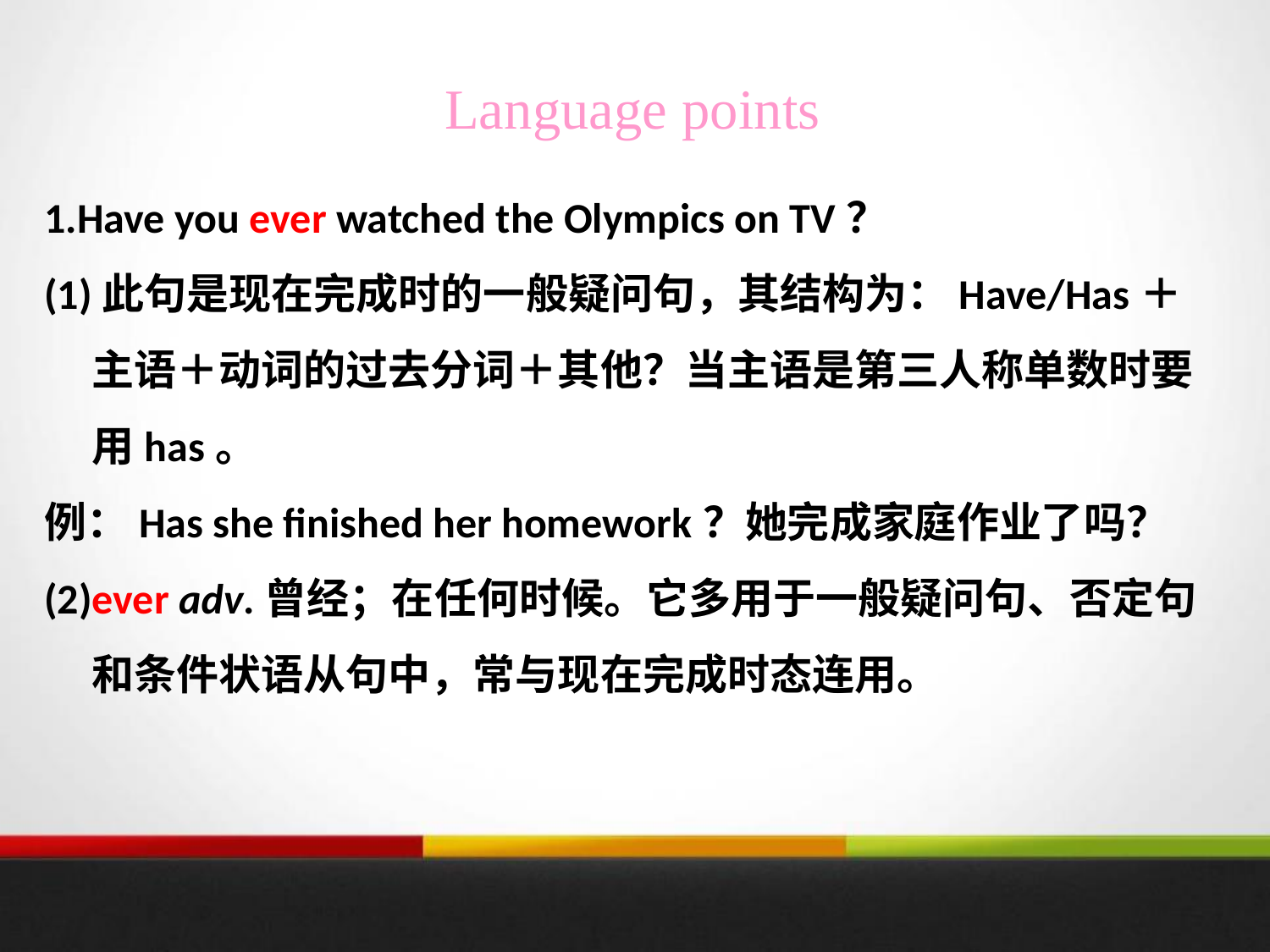

# Language points
1.Have you ever watched the Olympics on TV？
(1)此句是现在完成时的一般疑问句，其结构为：Have/Has＋主语＋动词的过去分词＋其他？当主语是第三人称单数时要用has。
例：Has she finished her homework？她完成家庭作业了吗？
(2)ever adv.曾经；在任何时候。它多用于一般疑问句、否定句和条件状语从句中，常与现在完成时态连用。